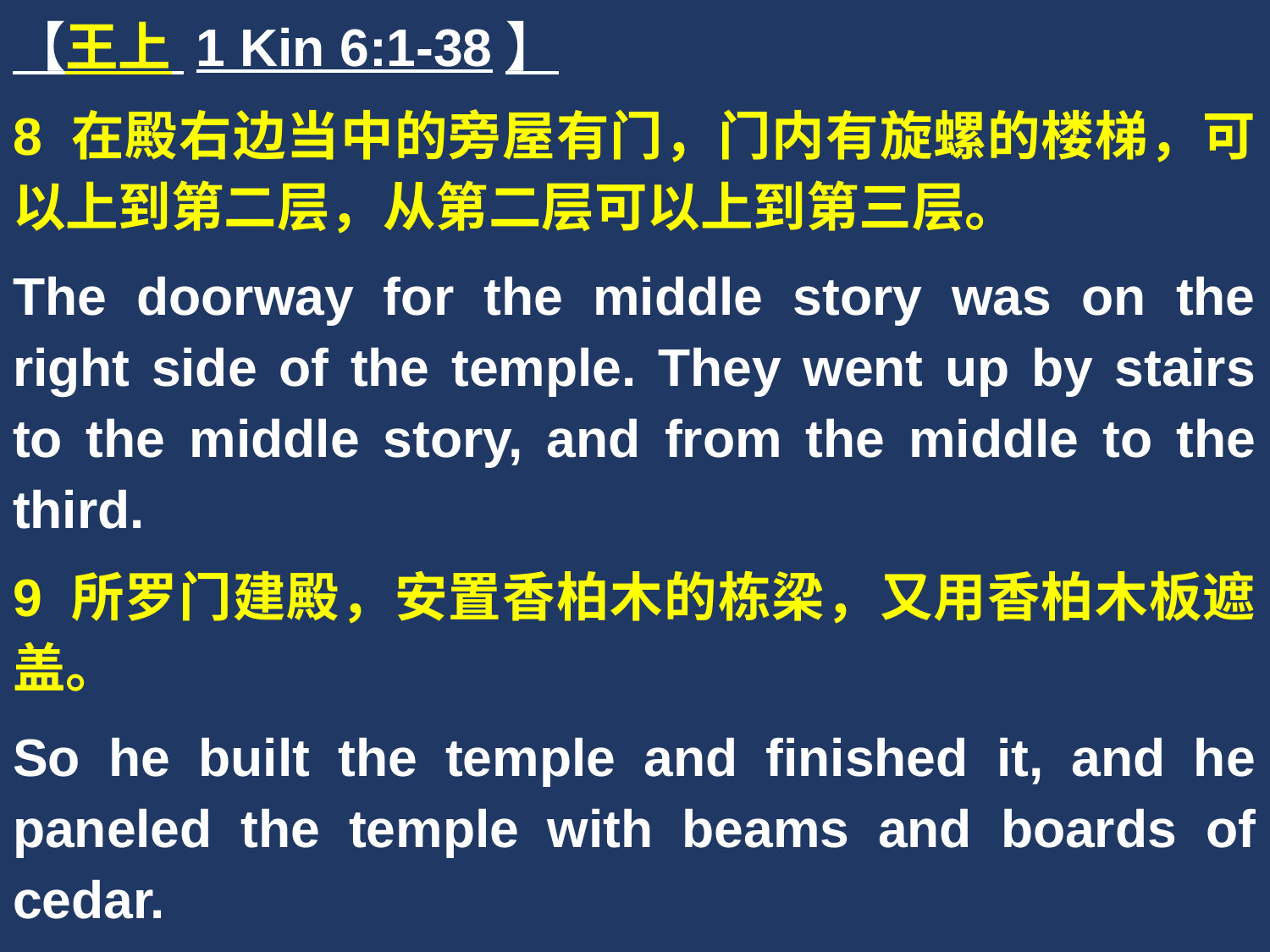

【王上 1 Kin 6:1-38】
8 在殿右边当中的旁屋有门，门内有旋螺的楼梯，可以上到第二层，从第二层可以上到第三层。
The doorway for the middle story was on the right side of the temple. They went up by stairs to the middle story, and from the middle to the third.
9 所罗门建殿，安置香柏木的栋梁，又用香柏木板遮盖。
So he built the temple and finished it, and he paneled the temple with beams and boards of cedar.